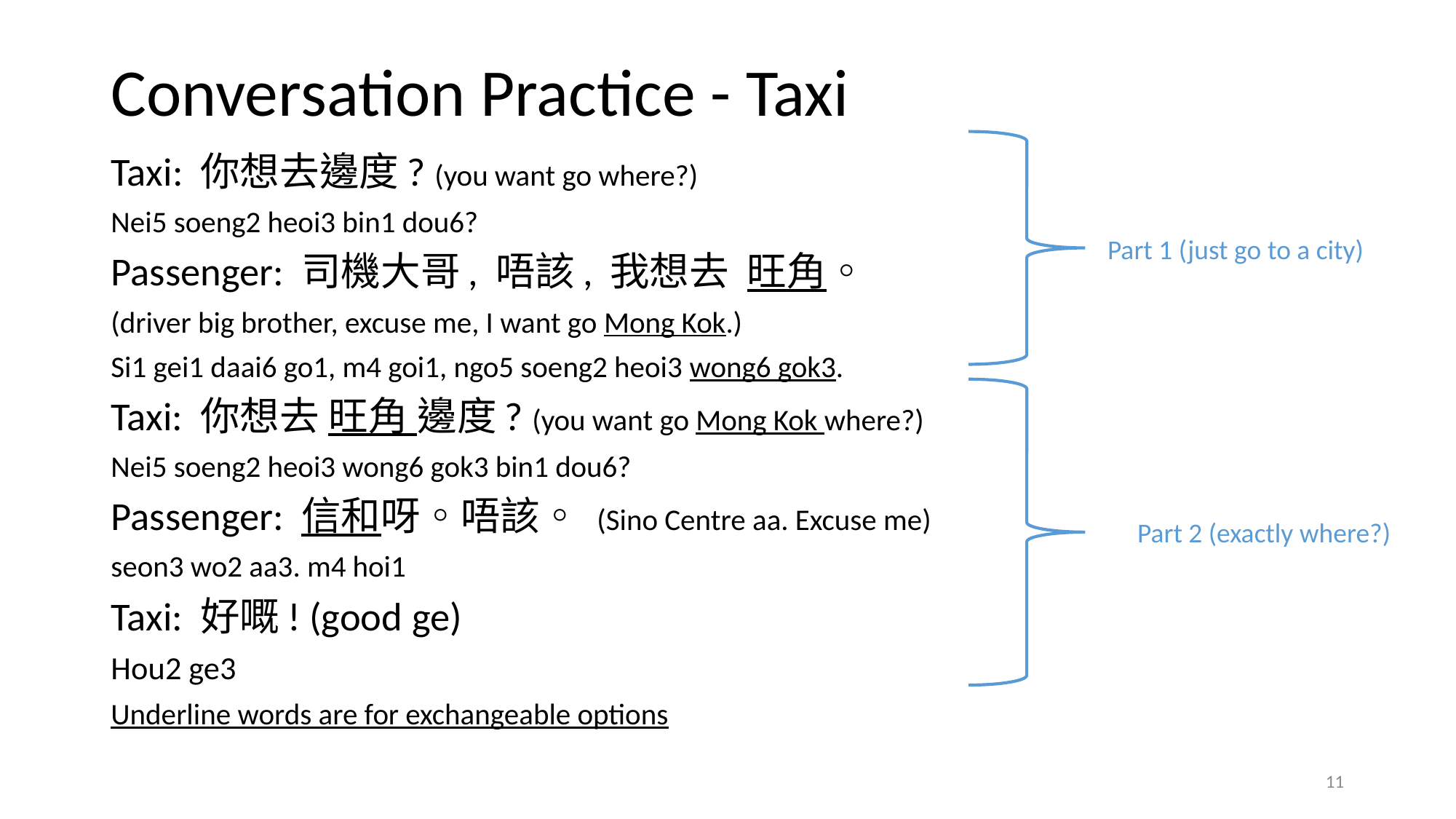

# Conversation Practice - Taxi

Taxi: 你想去邊度? (you want go where?)
Nei5 soeng2 heoi3 bin1 dou6?
Passenger: 司機大哥, 唔該, 我想去  旺角◦
(driver big brother, excuse me, I want go Mong Kok.)
Si1 gei1 daai6 go1, m4 goi1, ngo5 soeng2 heoi3 wong6 gok3.
Taxi: 你想去 旺角 邊度? (you want go Mong Kok where?)
Nei5 soeng2 heoi3 wong6 gok3 bin1 dou6?
Passenger: 信和呀◦唔該◦ (Sino Centre aa. Excuse me)
seon3 wo2 aa3. m4 hoi1
Taxi: 好嘅! (good ge)
Hou2 ge3
Underline words are for exchangeable options

Part 1 (just go to a city)

Part 2 (exactly where?)
11